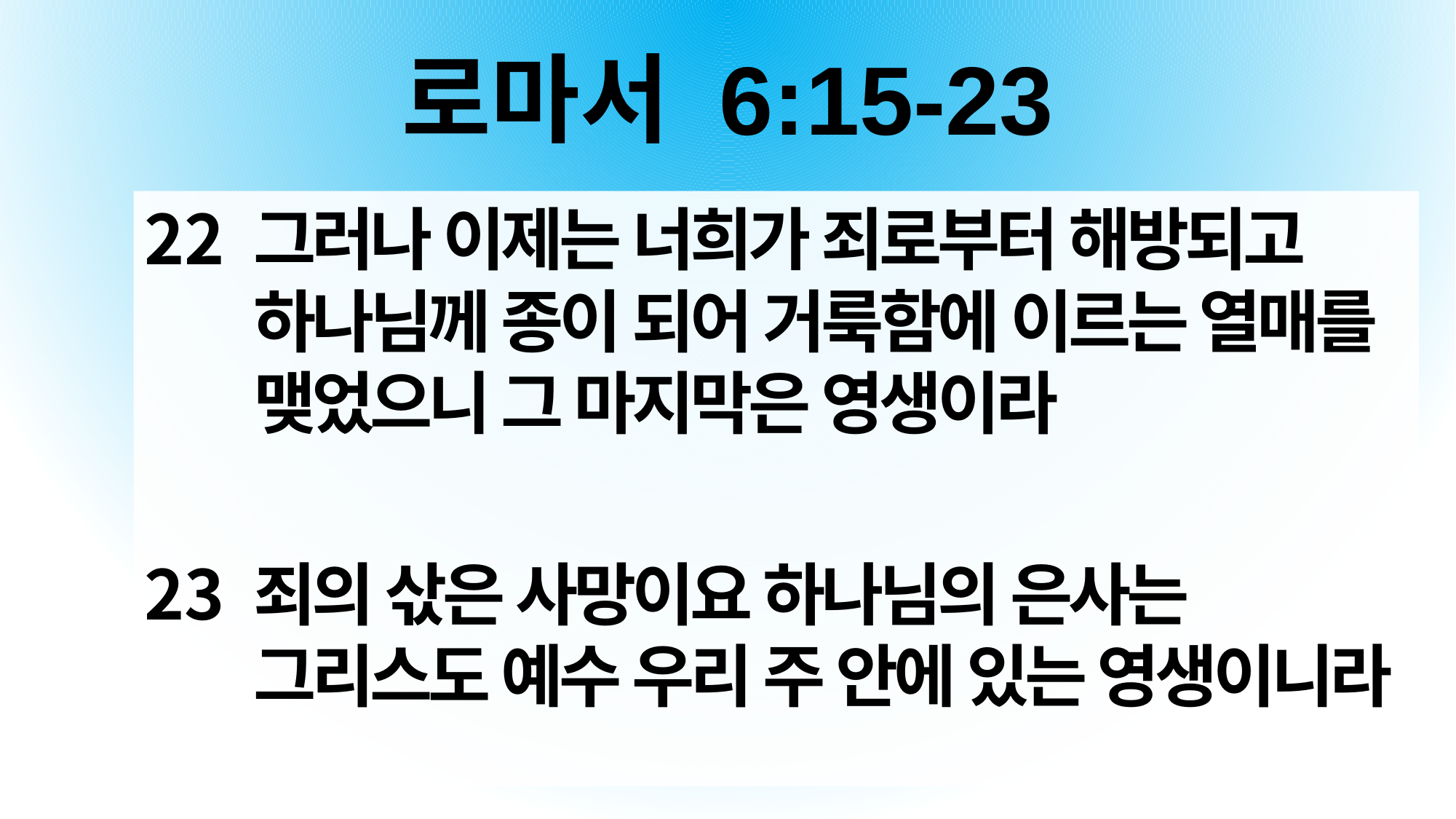

# 로마서 6:15-23
그러나 이제는 너희가 죄로부터 해방되고 하나님께 종이 되어 거룩함에 이르는 열매를 맺었으니 그 마지막은 영생이라

죄의 삯은 사망이요 하나님의 은사는 그리스도 예수 우리 주 안에 있는 영생이니라